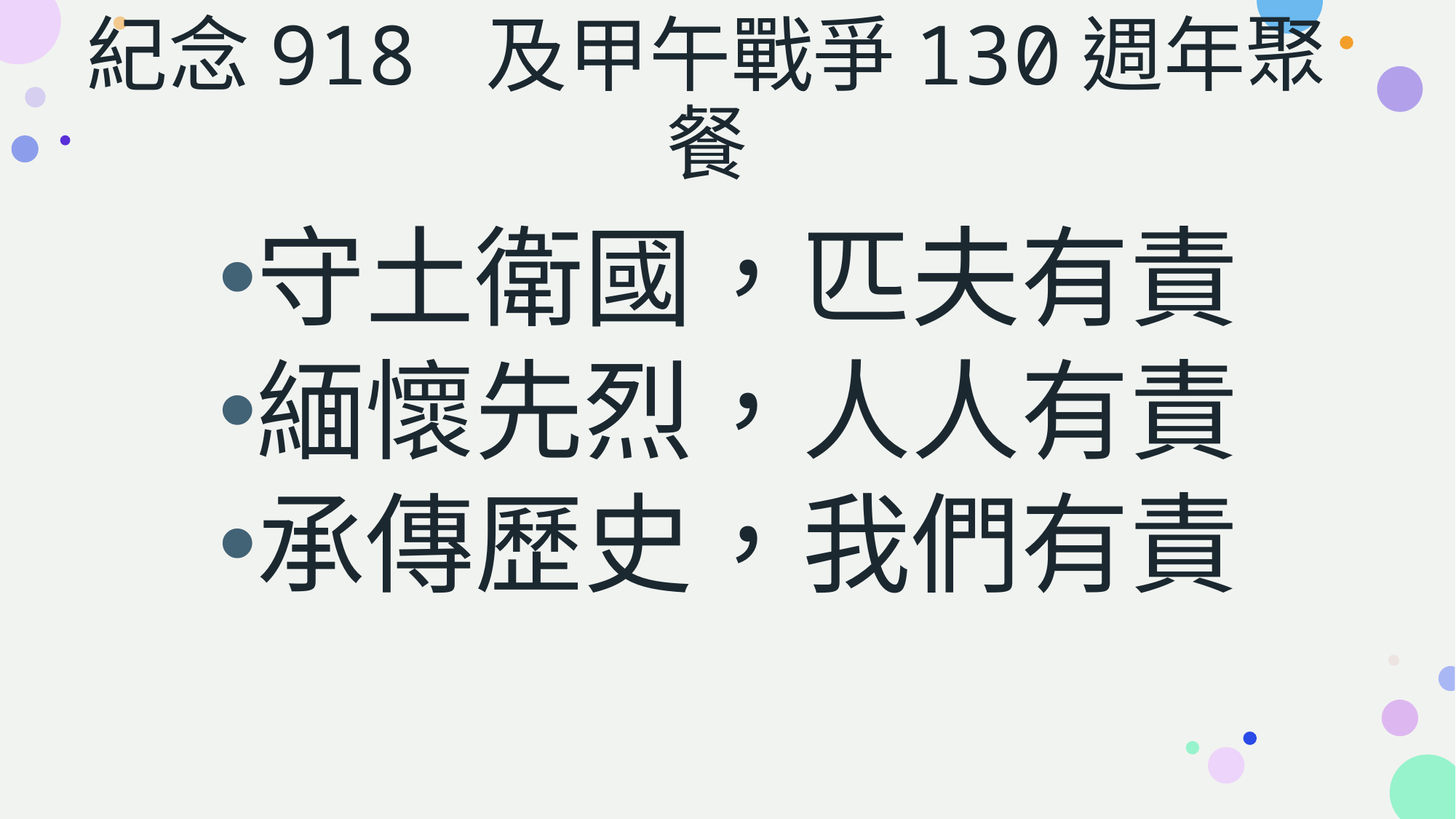

# 紀念918 及甲午戰爭130週年聚餐
守土衛國，匹夫有責
緬懷先烈，人人有責
承傳歷史，我們有責